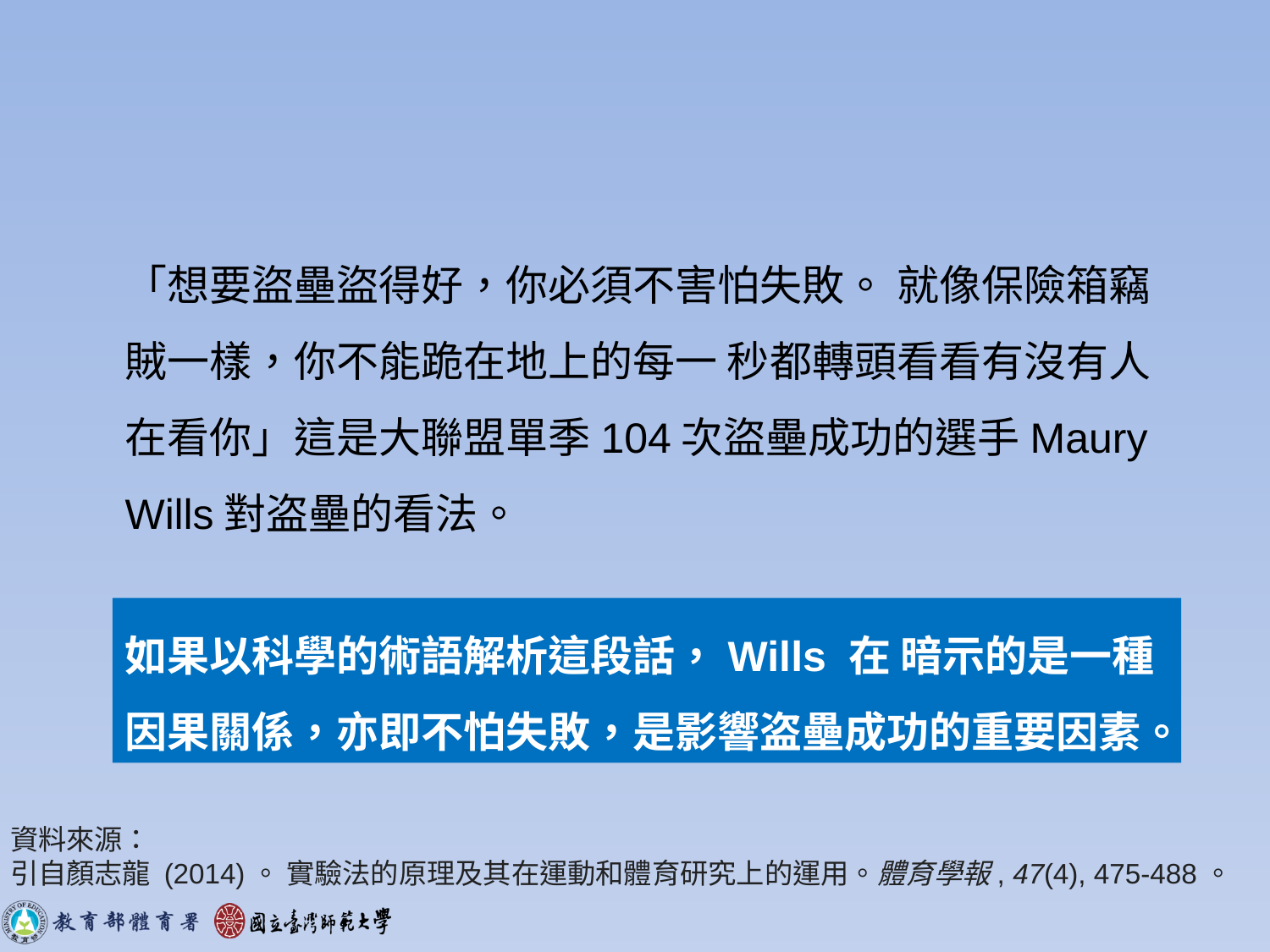

「想要盜壘盜得好，你必須不害怕失敗。 就像保險箱竊賊一樣，你不能跪在地上的每一 秒都轉頭看看有沒有人在看你」這是大聯盟單季104次盜壘成功的選手Maury Wills對盗壘的看法。
如果以科學的術語解析這段話，Wills 在 暗示的是一種因果關係，亦即不怕失敗，是影響盗壘成功的重要因素。
資料來源：
引自顏志龍 (2014)。 實驗法的原理及其在運動和體育研究上的運用。體育學報, 47(4), 475-488。